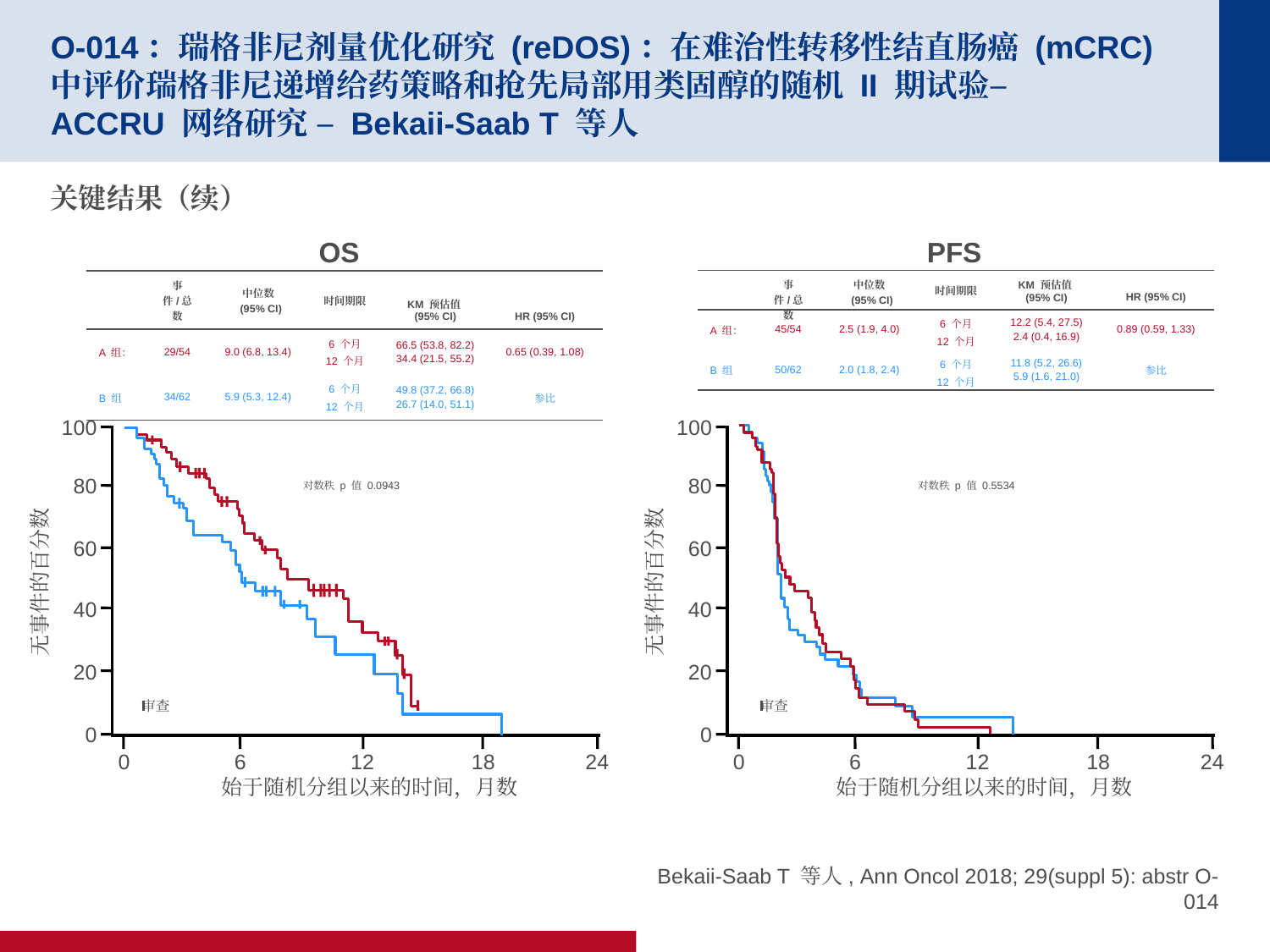

# O-014：瑞格非尼剂量优化研究 (reDOS)：在难治性转移性结直肠癌 (mCRC) 中评价瑞格非尼递增给药策略和抢先局部用类固醇的随机 II 期试验– ACCRU 网络研究 – Bekaii-Saab T 等人
关键结果（续）
OS
PFS
|  | 事件/总数 | 中位数 (95% CI) | 时间期限 | KM 预估值 (95% CI) | HR (95% CI) |
| --- | --- | --- | --- | --- | --- |
| A 组： | 45/54 | 2.5 (1.9, 4.0) | 6 个月 12 个月 | 12.2 (5.4, 27.5) 2.4 (0.4, 16.9) | 0.89 (0.59, 1.33) |
| B 组 | 50/62 | 2.0 (1.8, 2.4) | 6 个月 12 个月 | 11.8 (5.2, 26.6) 5.9 (1.6, 21.0) | 参比 |
|  | 事件/总数 | 中位数 (95% CI) | 时间期限 | KM 预估值 (95% CI) | HR (95% CI) |
| --- | --- | --- | --- | --- | --- |
| A 组： | 29/54 | 9.0 (6.8, 13.4) | 6 个月 12 个月 | 66.5 (53.8, 82.2) 34.4 (21.5, 55.2) | 0.65 (0.39, 1.08) |
| B 组 | 34/62 | 5.9 (5.3, 12.4) | 6 个月 12 个月 | 49.8 (37.2, 66.8) 26.7 (14.0, 51.1) | 参比 |
100

80

60

无事件的百分数
40

20

0

24
0
6

12
18
始于随机分组以来的时间，月数

对数秩 p 值 0.0943
审查
100

80

60

无事件的百分数
40

20

0

24
0
6

12
18
始于随机分组以来的时间，月数

对数秩 p 值 0.5534
审查
Bekaii-Saab T 等人, Ann Oncol 2018; 29(suppl 5): abstr O-014